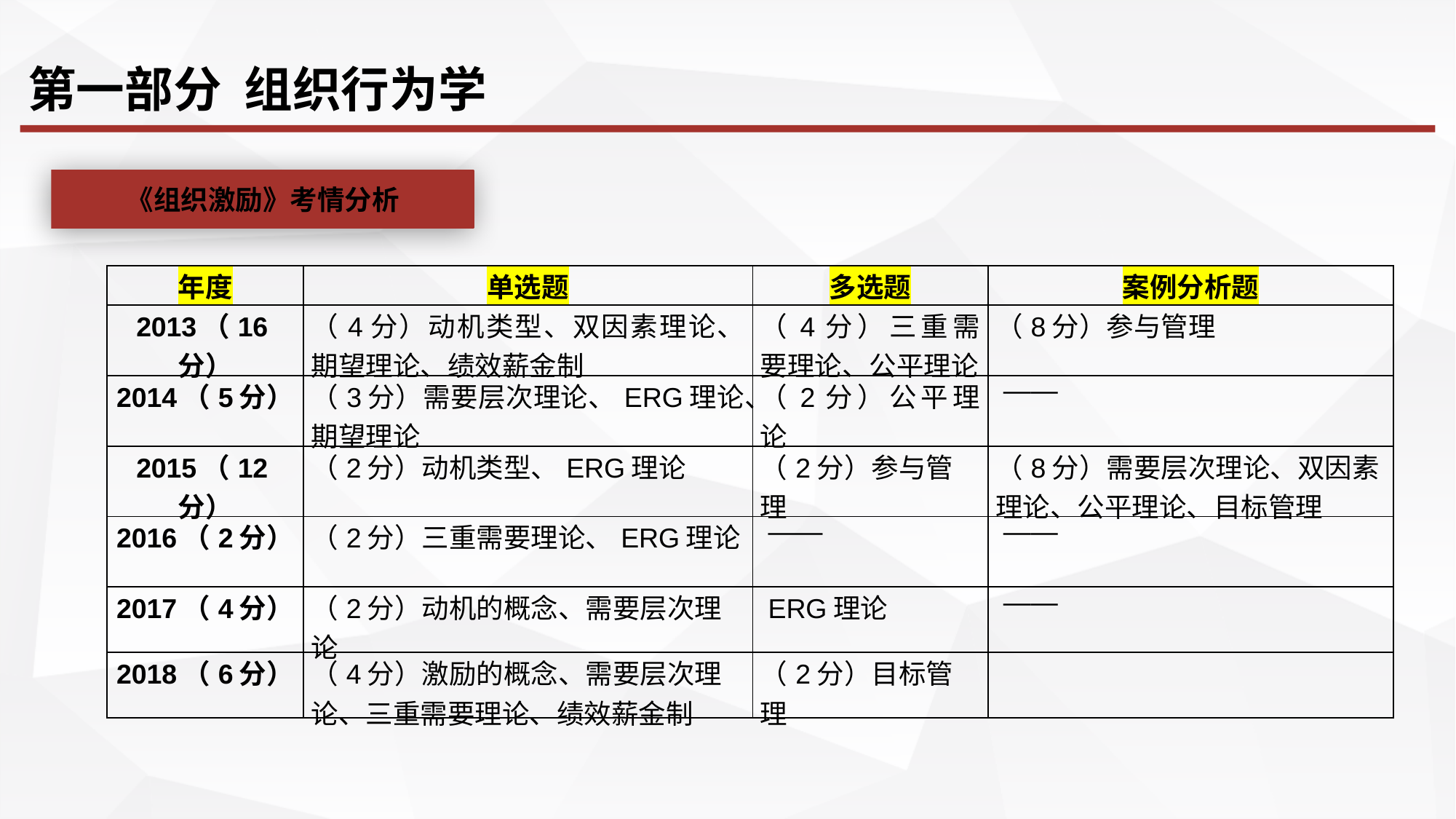

第一部分  组织行为学

《组织激励》考情分析
| 年度 | 单选题 | 多选题 | 案例分析题 |
| --- | --- | --- | --- |
| 2013（16分） | （4分）动机类型、双因素理论、期望理论、绩效薪金制 | （4分）三重需要理论、公平理论 | （8分）参与管理 |
| 2014（5分） | （3分）需要层次理论、ERG理论、期望理论 | （2分）公平理论 | —— |
| 2015（12分） | （2分）动机类型、ERG理论 | （2分）参与管理 | （8分）需要层次理论、双因素理论、公平理论、目标管理 |
| 2016（2分） | （2分）三重需要理论、ERG理论 | —— | —— |
| 2017（4分） | （2分）动机的概念、需要层次理论 | ERG理论 | —— |
| 2018（6分） | （4分）激励的概念、需要层次理论、三重需要理论、绩效薪金制 | （2分）目标管理 |  |